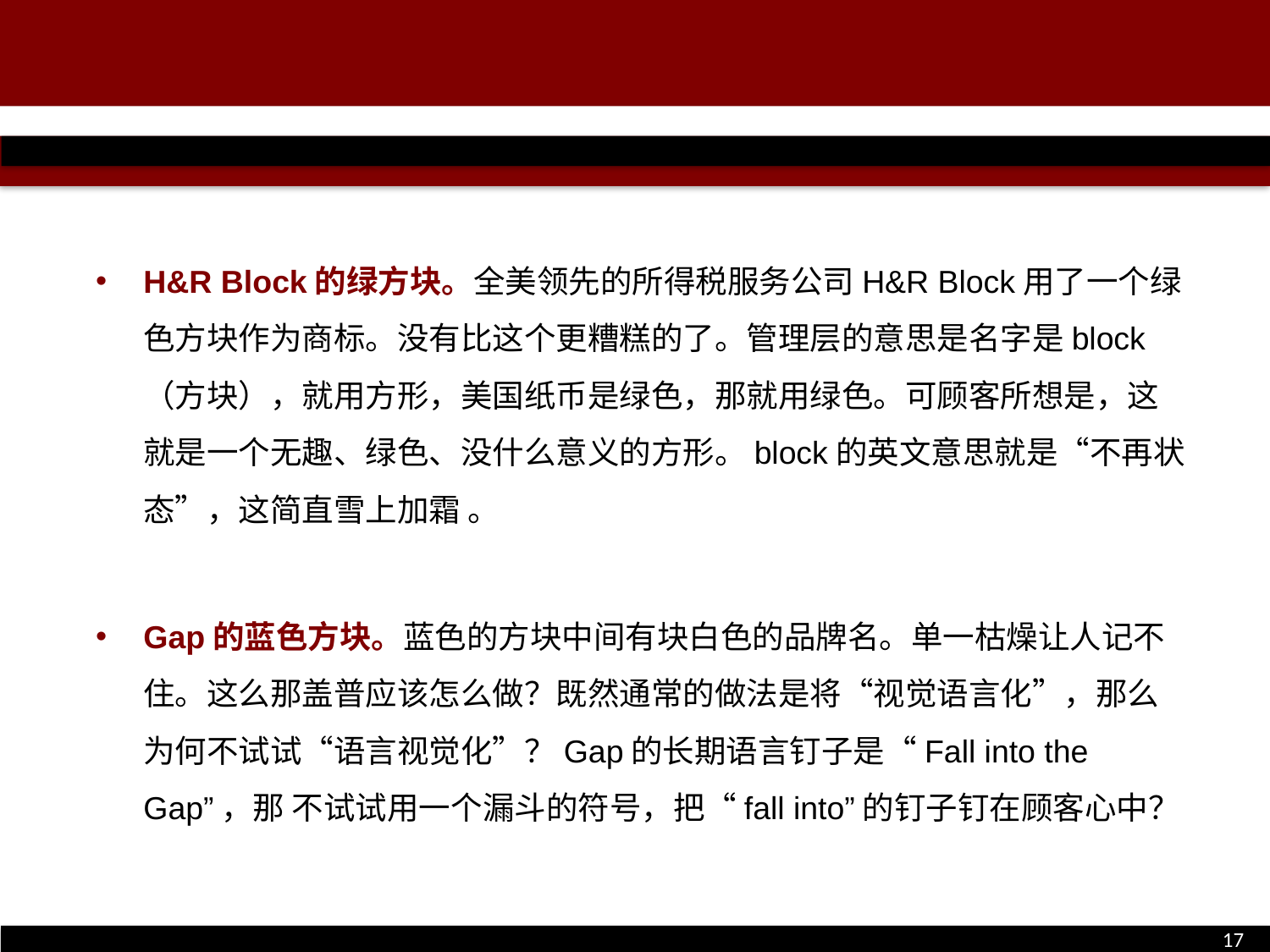

H&R Block的绿方块。全美领先的所得税服务公司H&R Block用了一个绿色方块作为商标。没有比这个更糟糕的了。管理层的意思是名字是block（方块），就用方形，美国纸币是绿色，那就用绿色。可顾客所想是，这就是一个无趣、绿色、没什么意义的方形。block的英文意思就是“不再状态”，这简直雪上加霜 。

Gap的蓝色方块。蓝色的方块中间有块白色的品牌名。单一枯燥让人记不住。这么那盖普应该怎么做？既然通常的做法是将“视觉语言化”，那么为何不试试“语言视觉化”？Gap的长期语言钉子是“Fall into the Gap”，那 不试试用一个漏斗的符号，把“fall into”的钉子钉在顾客心中？